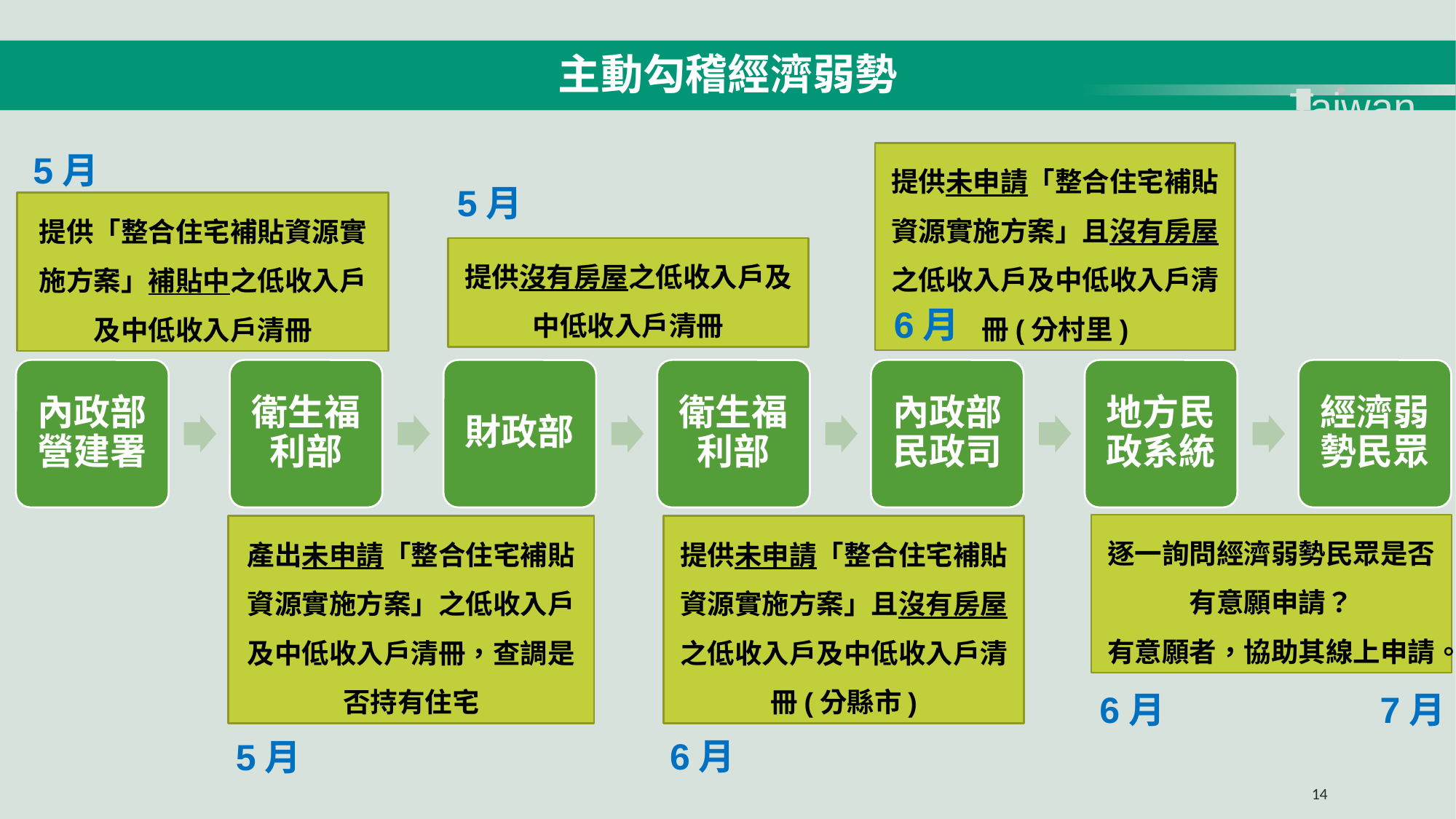

主動勾稽經濟弱勢

Taiwan

內政部營建署

衛生福利部

財政部

衛生福利部

內政部民政司

地方民政系統

經濟弱勢民眾
5月
提供未申請「整合住宅補貼資源實施方案」且沒有房屋之低收入戶及中低收入戶清冊(分村里)
5月
提供「整合住宅補貼資源實施方案」補貼中之低收入戶及中低收入戶清冊
提供沒有房屋之低收入戶及中低收入戶清冊
6月
逐一詢問經濟弱勢民眾是否有意願申請？
有意願者，協助其線上申請。
產出未申請「整合住宅補貼資源實施方案」之低收入戶及中低收入戶清冊，查調是否持有住宅
提供未申請「整合住宅補貼資源實施方案」且沒有房屋之低收入戶及中低收入戶清冊(分縣市)
6月
7月
6月
5月
14